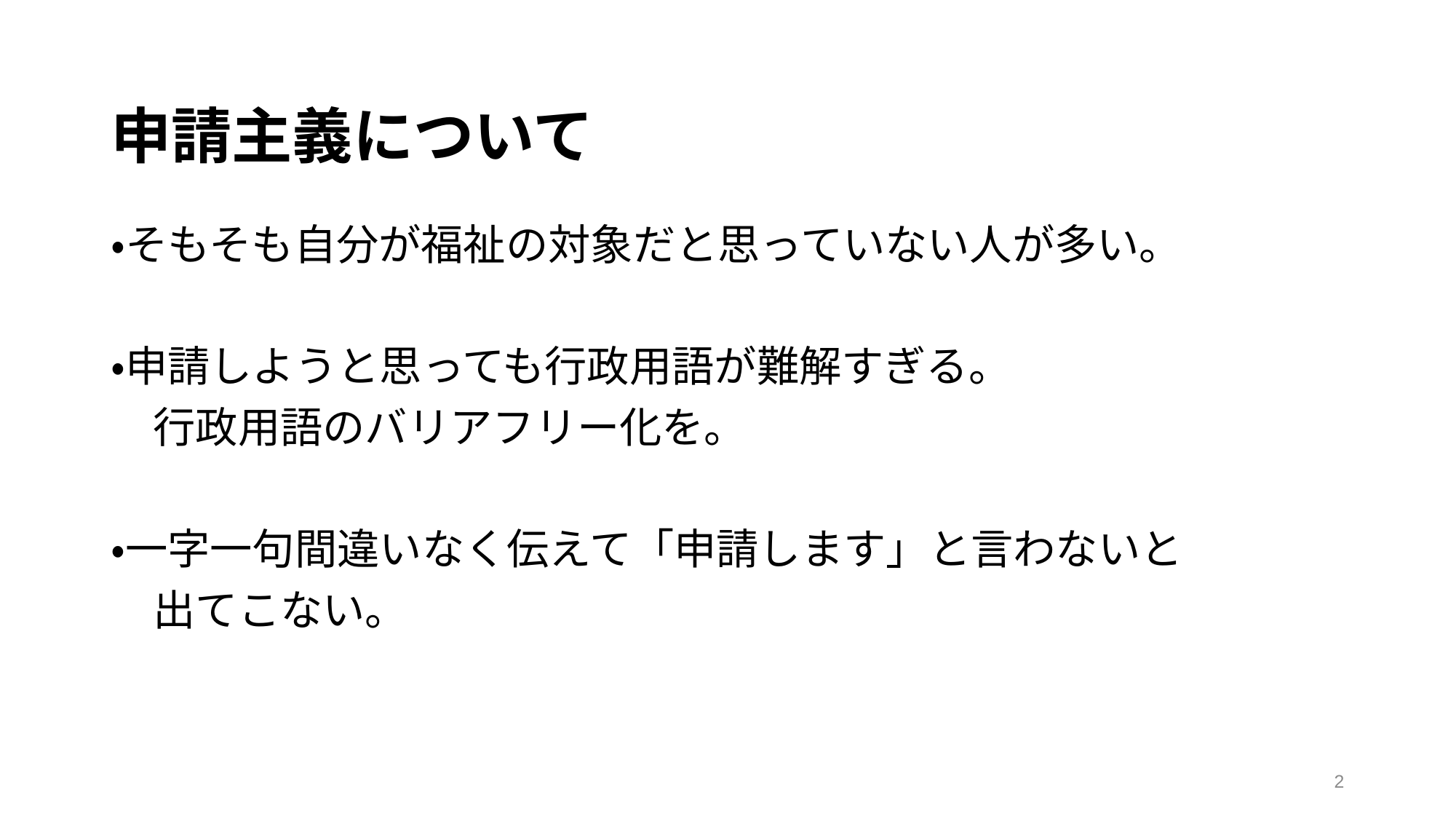

# 申請主義について
・そもそも自分が福祉の対象だと思っていない人が多い。

・申請しようと思っても行政用語が難解すぎる。
　行政用語のバリアフリー化を。

・一字一句間違いなく伝えて「申請します」と言わないと
　出てこない。
2